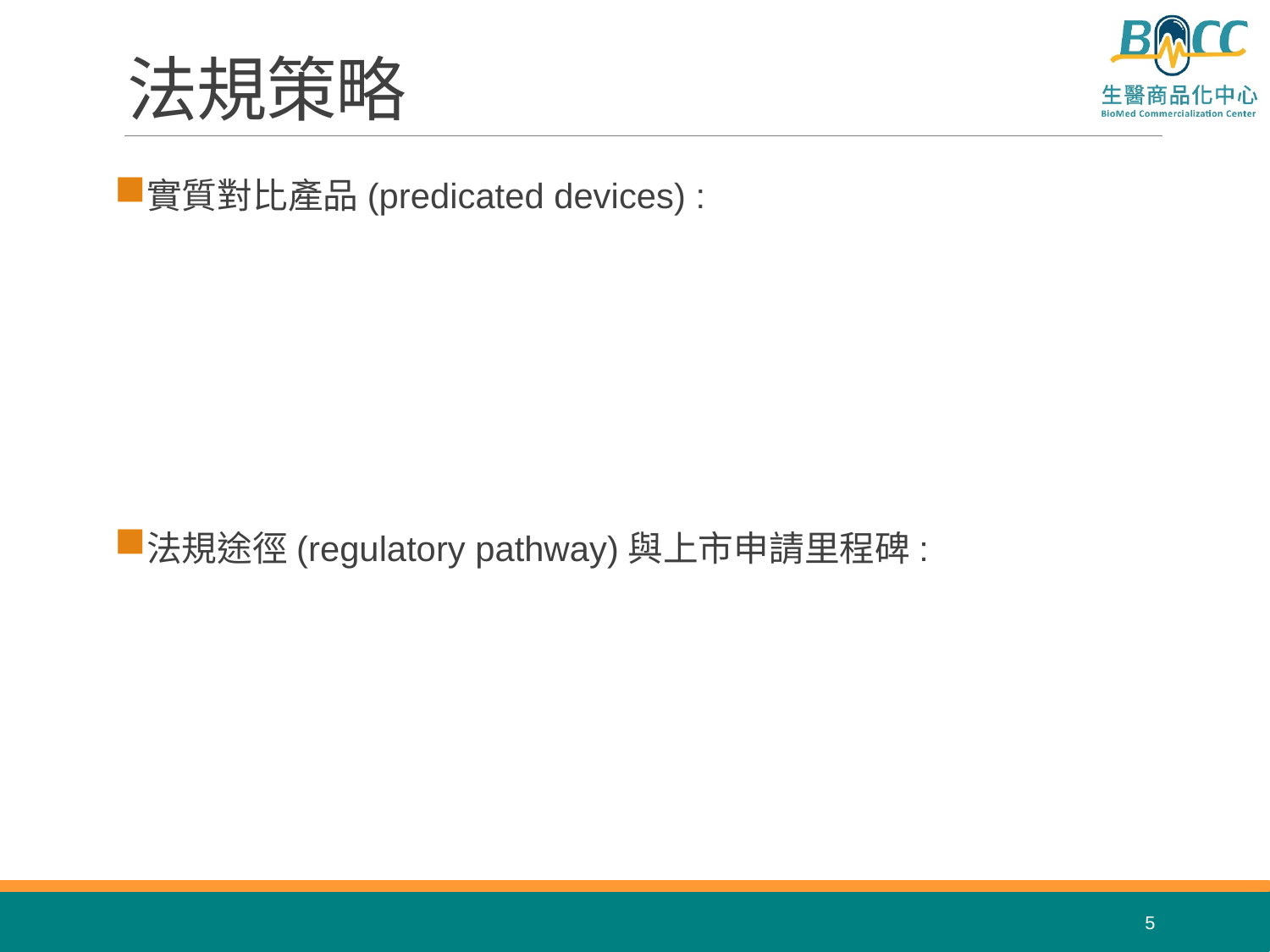

# 法規策略
實質對比產品(predicated devices) :

法規途徑(regulatory pathway)與上市申請里程碑:

5